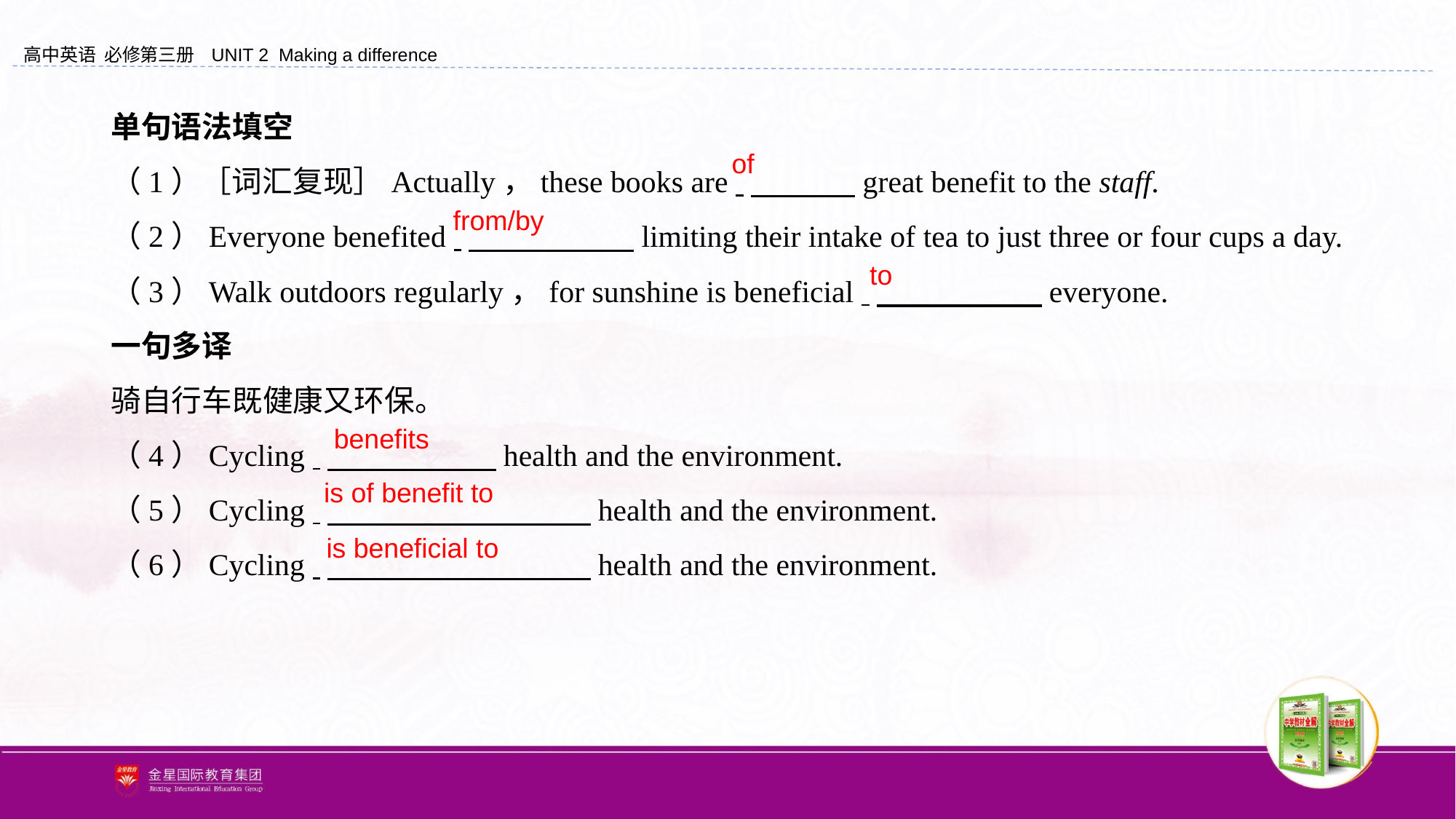

单句语法填空
（1）［词汇复现］Actually，these books are  　　 　 great benefit to the staff.
（2）Everyone benefited  　　　　 　 limiting their intake of tea to just three or four cups a day.
（3）Walk outdoors regularly，for sunshine is beneficial  　　　　 　 everyone.
一句多译
骑自行车既健康又环保。
（4）Cycling  　　　      　 health and the environment.
（5）Cycling  　　　　  　　　　 health and the environment.
（6）Cycling  　　　　  　　　　 health and the environment.
of
from/by
to
benefits
is of benefit to
is beneficial to